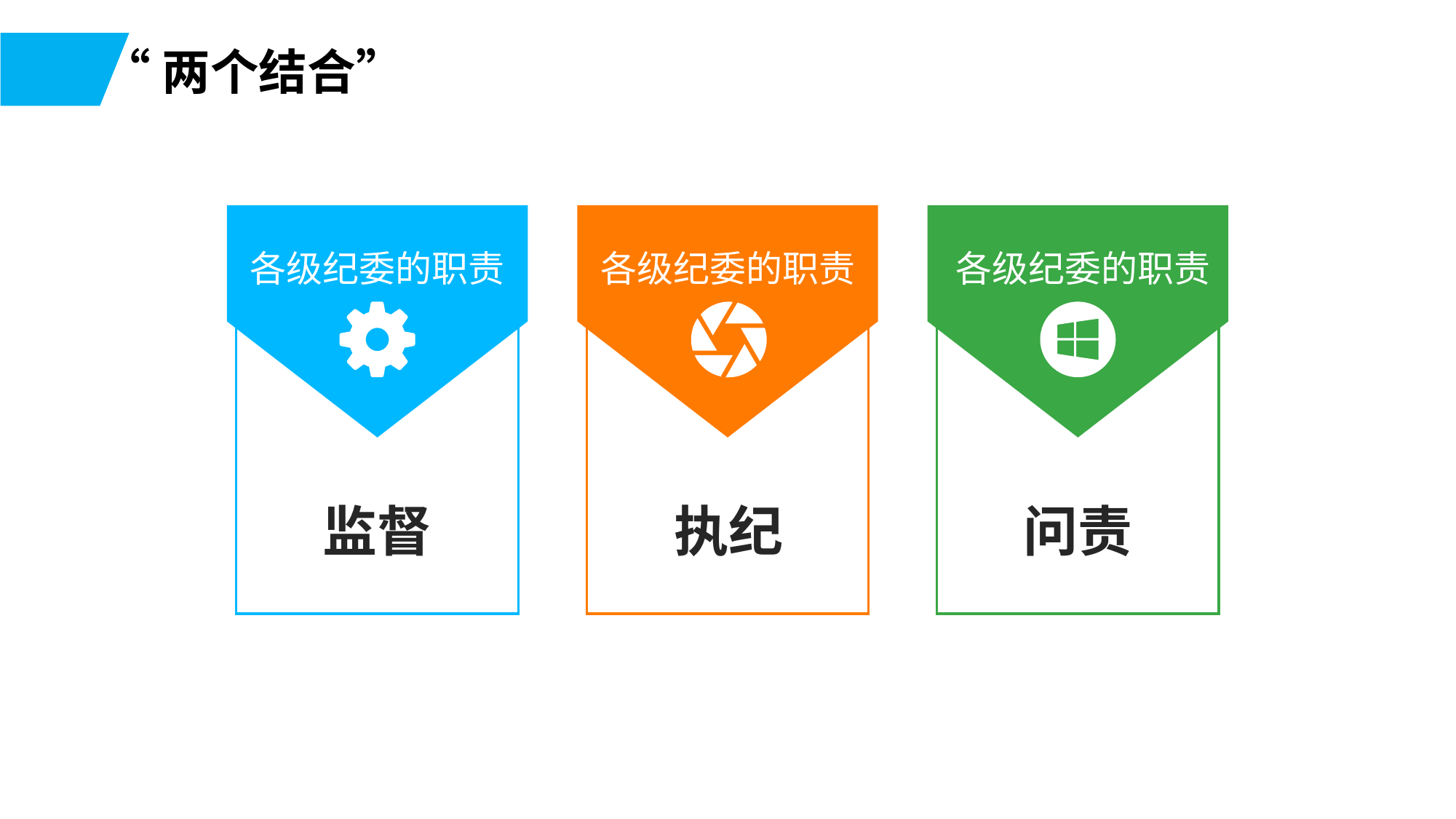

“两个结合”
各级纪委的职责

各级纪委的职责

各级纪委的职责

监督
执纪
问责